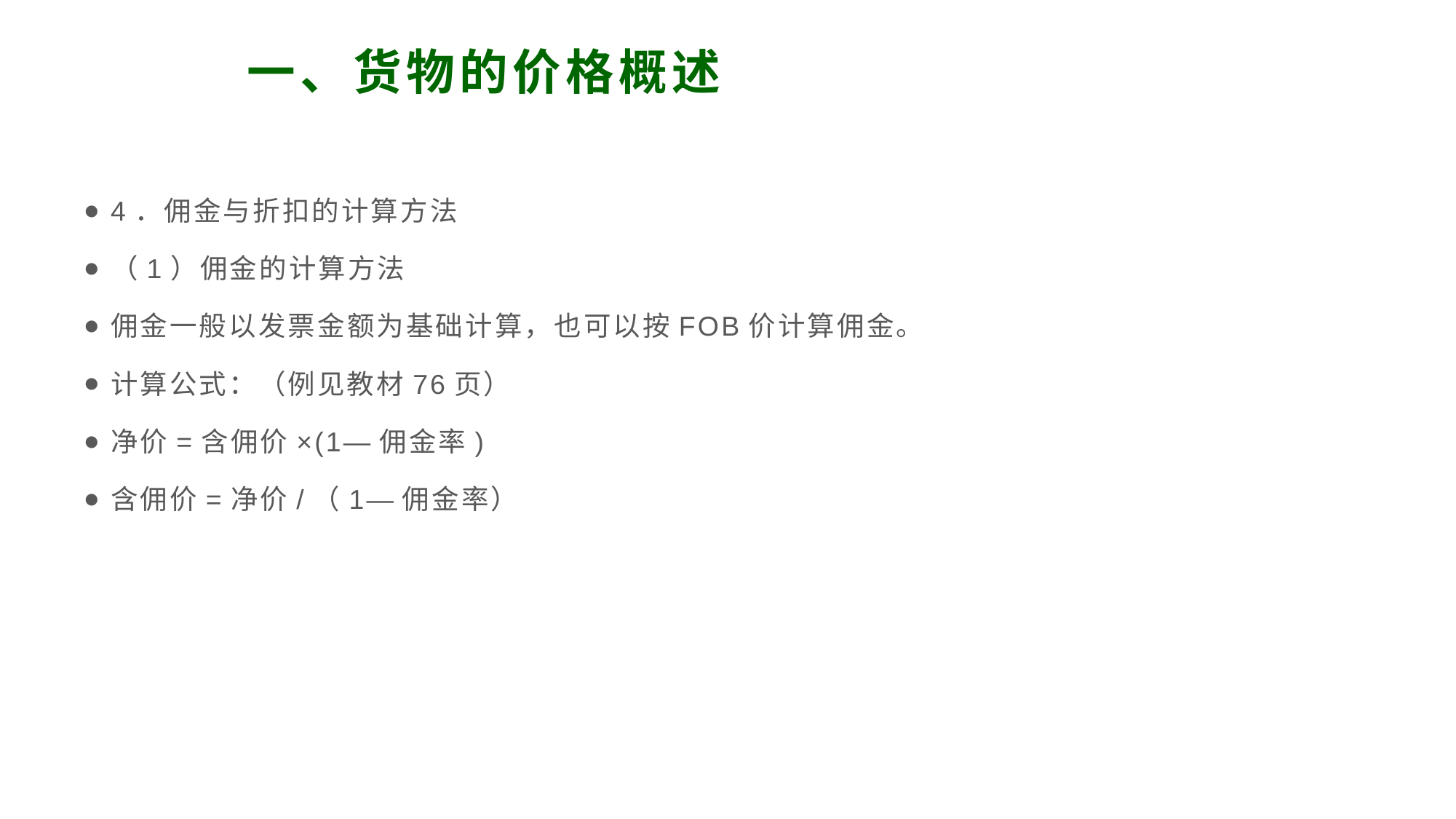

# 一、货物的价格概述
4．佣金与折扣的计算方法
（1）佣金的计算方法
佣金一般以发票金额为基础计算，也可以按FOB价计算佣金。
计算公式：（例见教材76页）
净价=含佣价×(1—佣金率)
含佣价=净价/（1—佣金率）